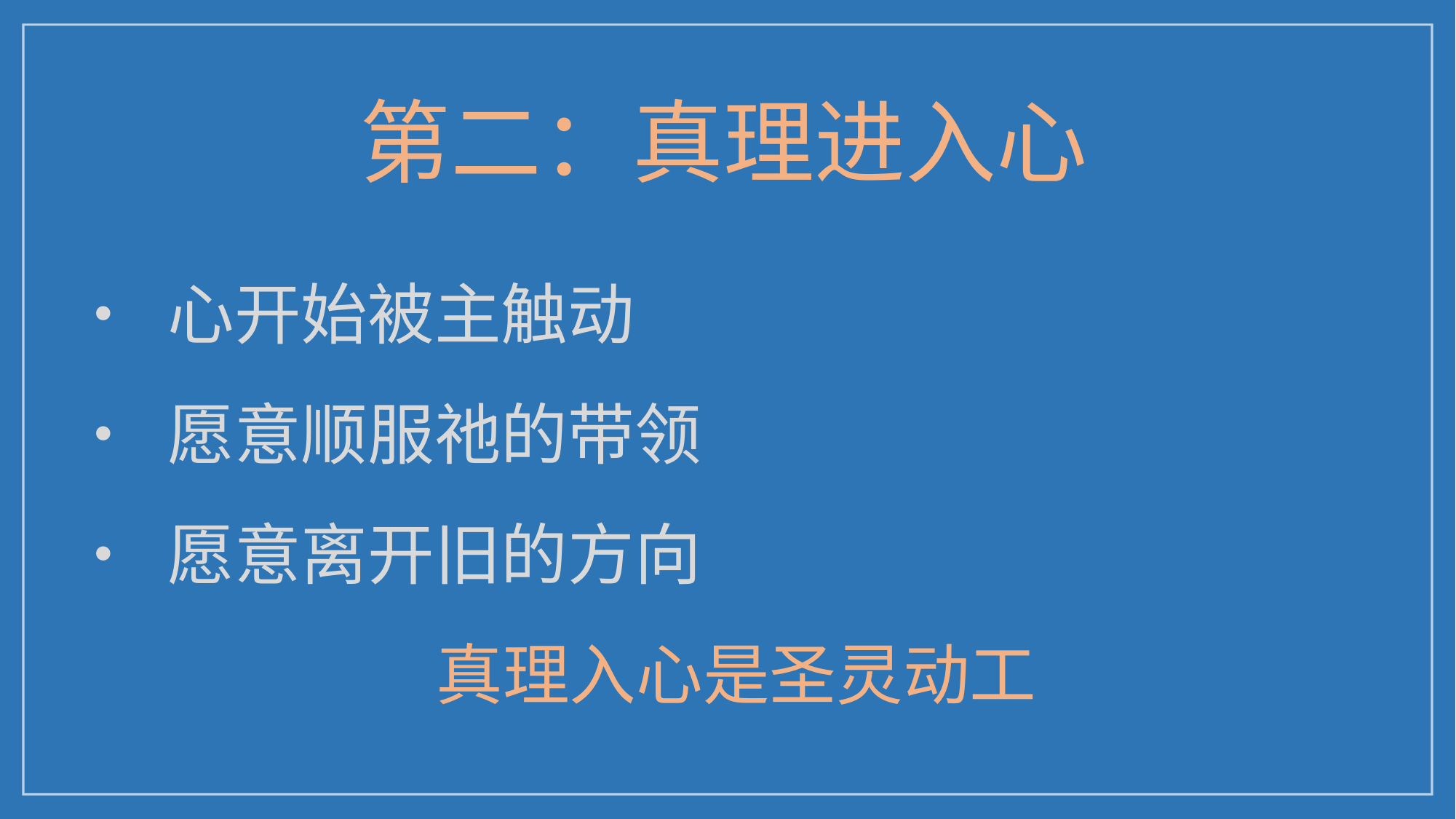

第二：真理进入心
• 心开始被主触动
• 愿意顺服祂的带领
• 愿意离开旧的方向
真理入心是圣灵动工